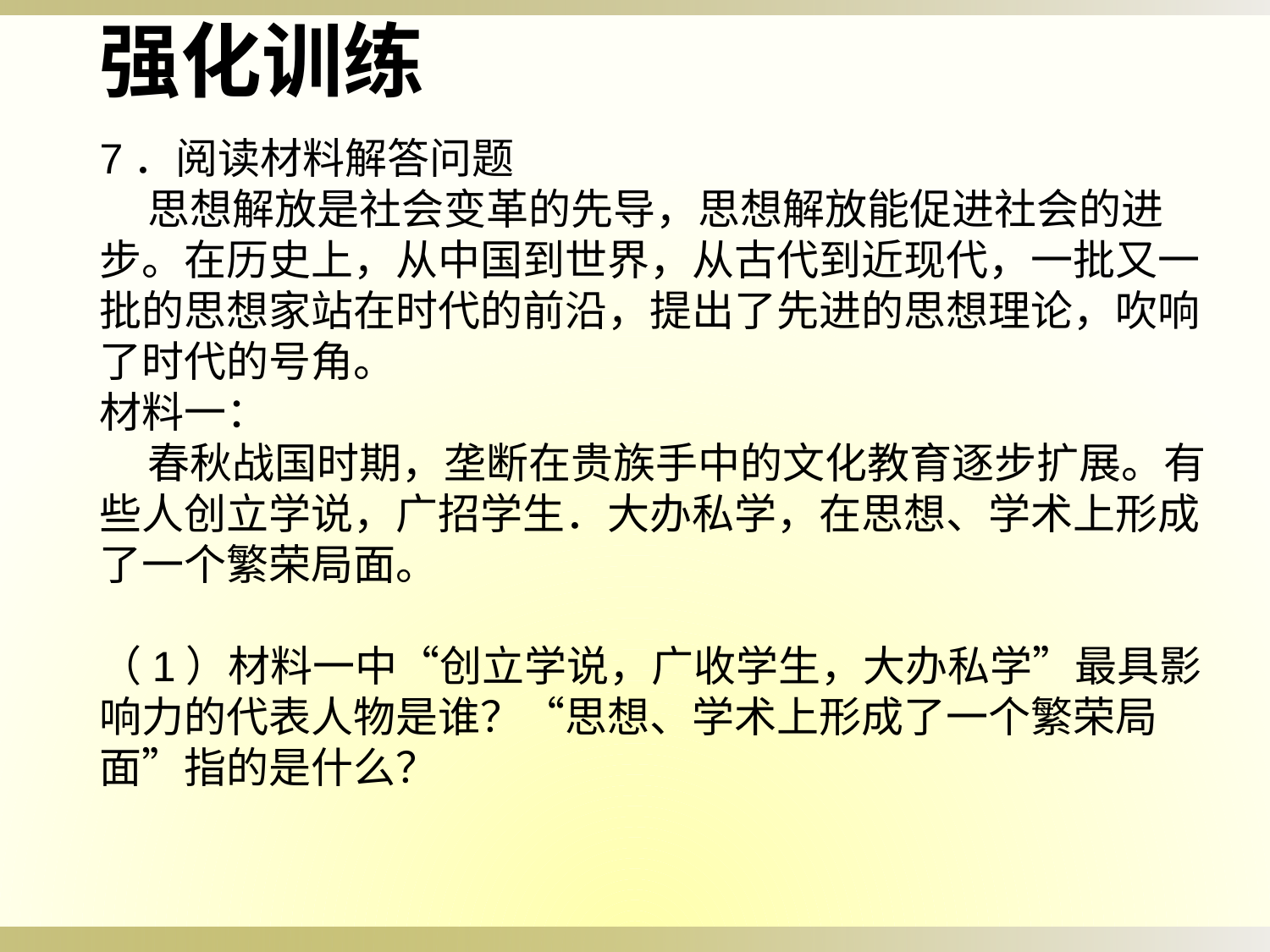

强化训练
7．阅读材料解答问题
    思想解放是社会变革的先导，思想解放能促进社会的进步。在历史上，从中国到世界，从古代到近现代，一批又一批的思想家站在时代的前沿，提出了先进的思想理论，吹响了时代的号角。
材料一：
    春秋战国时期，垄断在贵族手中的文化教育逐步扩展。有些人创立学说，广招学生．大办私学，在思想、学术上形成了一个繁荣局面。

（1）材料一中“创立学说，广收学生，大办私学”最具影响力的代表人物是谁？“思想、学术上形成了一个繁荣局面”指的是什么？